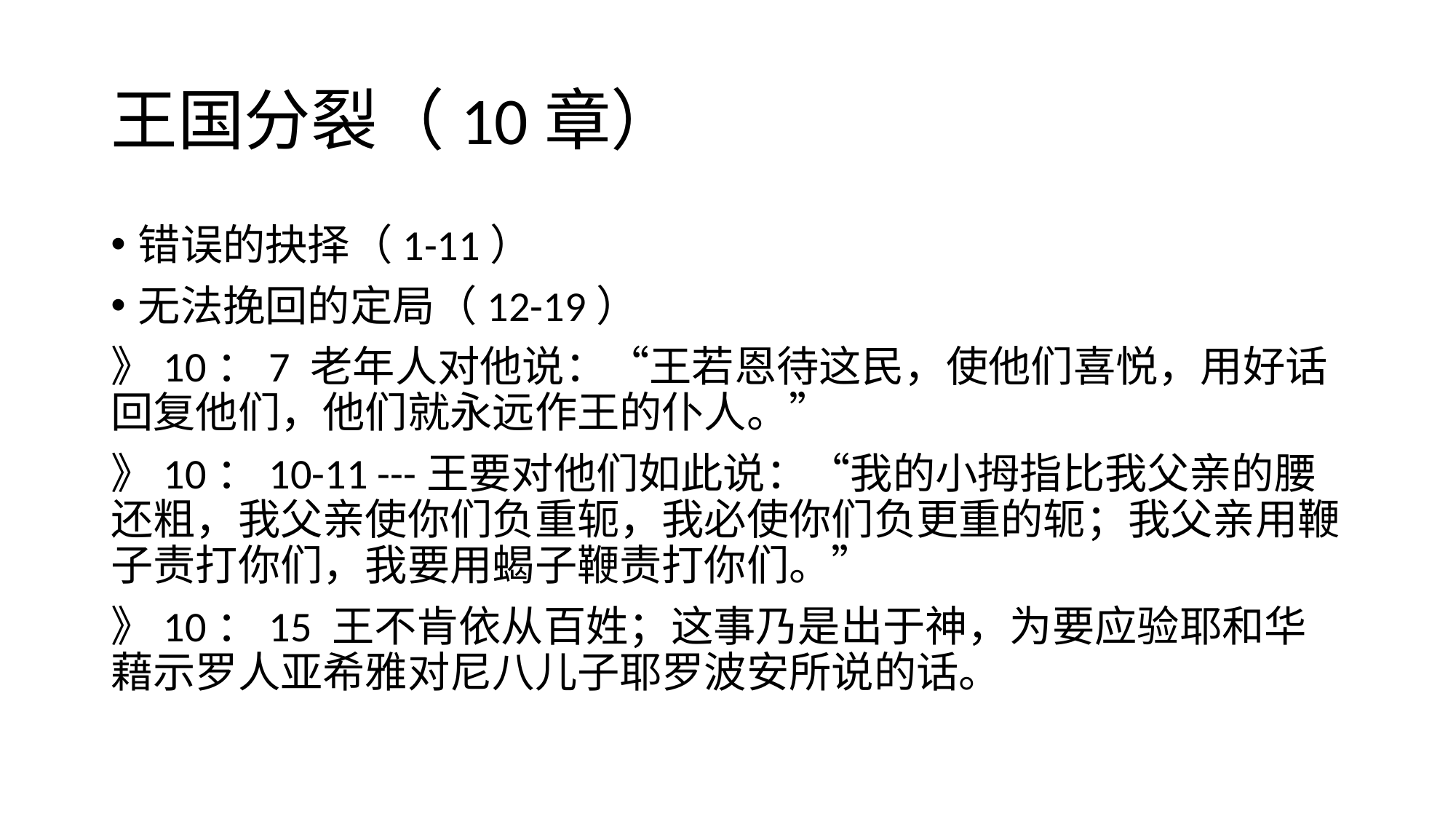

# 王国分裂（10章）
错误的抉择（1-11）
无法挽回的定局（12-19）
》10：7 老年人对他说：“王若恩待这民，使他们喜悦，用好话回复他们，他们就永远作王的仆人。”
》10：10-11 ---王要对他们如此说：“我的小拇指比我父亲的腰还粗，我父亲使你们负重轭，我必使你们负更重的轭；我父亲用鞭子责打你们，我要用蝎子鞭责打你们。”
》10：15 王不肯依从百姓；这事乃是出于神，为要应验耶和华藉示罗人亚希雅对尼八儿子耶罗波安所说的话。